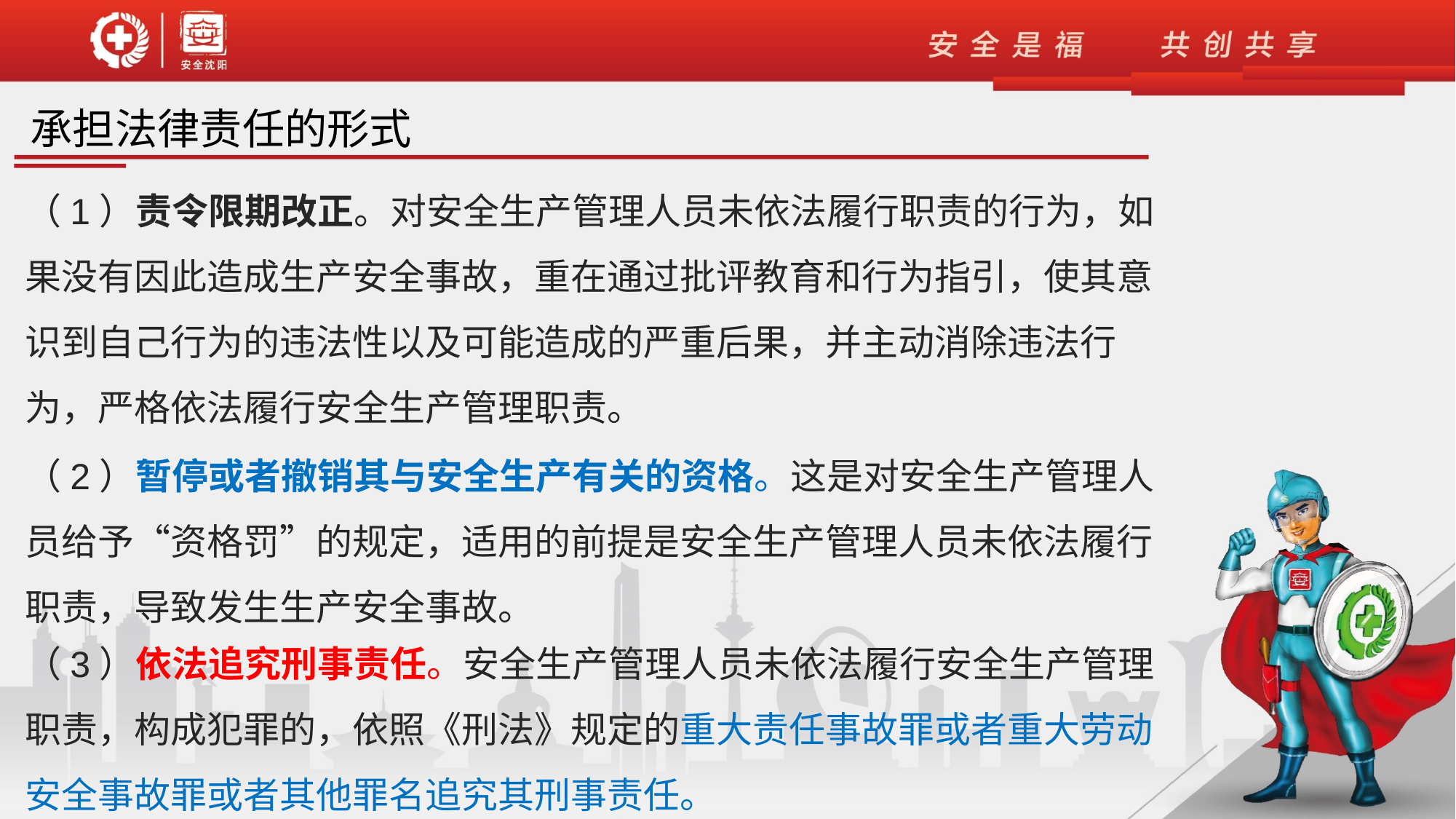

承担法律责任的形式

（1）责令限期改正。对安全生产管理人员未依法履行职责的行为，如果没有因此造成生产安全事故，重在通过批评教育和行为指引，使其意识到自己行为的违法性以及可能造成的严重后果，并主动消除违法行为，严格依法履行安全生产管理职责。

（2）暂停或者撤销其与安全生产有关的资格。这是对安全生产管理人员给予“资格罚”的规定，适用的前提是安全生产管理人员未依法履行职责，导致发生生产安全事故。
（3）依法追究刑事责任。安全生产管理人员未依法履行安全生产管理职责，构成犯罪的，依照《刑法》规定的重大责任事故罪或者重大劳动安全事故罪或者其他罪名追究其刑事责任。